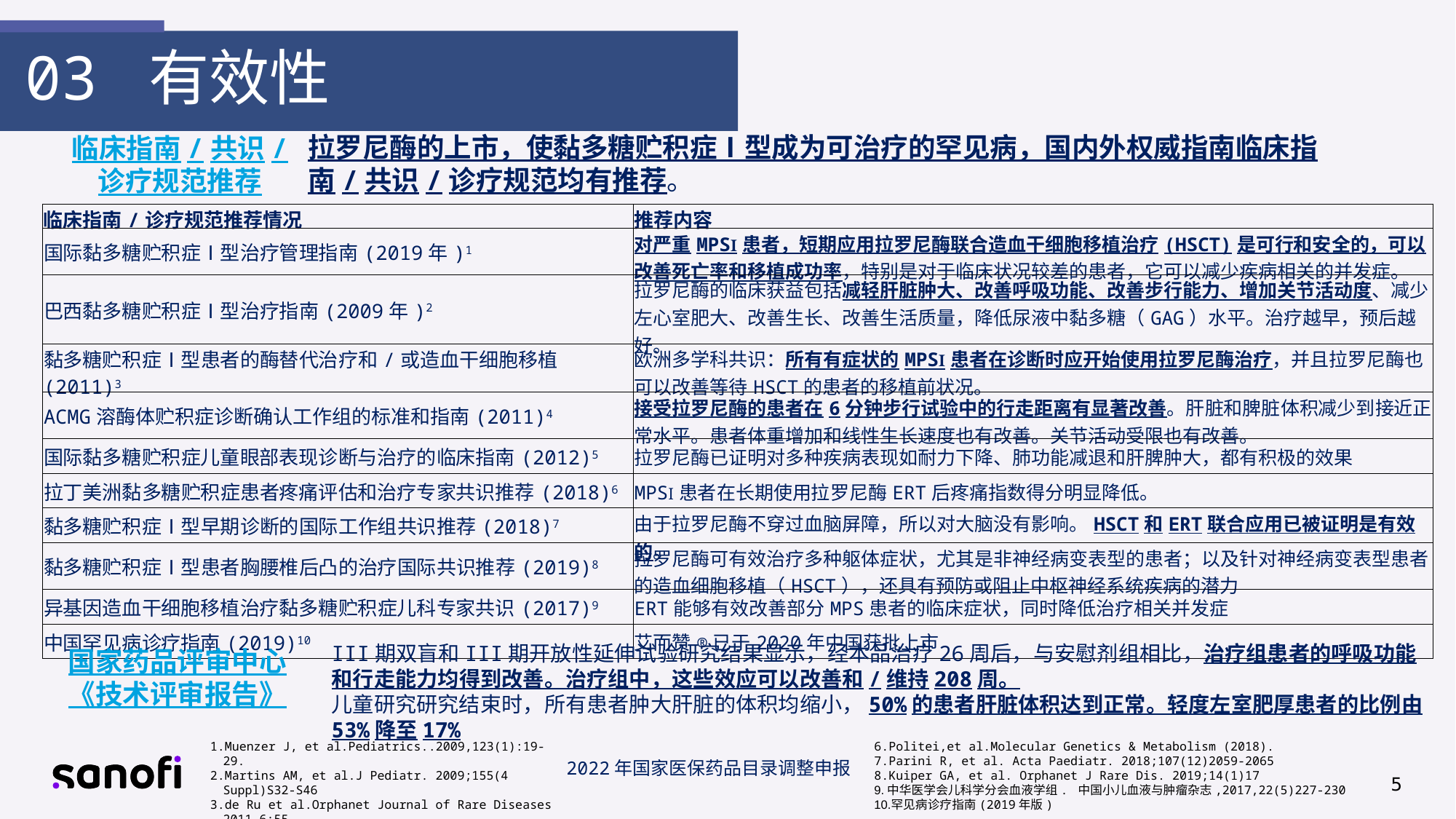

03 有效性
拉罗尼酶的上市，使黏多糖贮积症Ⅰ型成为可治疗的罕见病，国内外权威指南临床指南/共识/诊疗规范均有推荐。
临床指南/共识/
诊疗规范推荐
| 临床指南/诊疗规范推荐情况 | 推荐内容 |
| --- | --- |
| 国际黏多糖贮积症Ⅰ型治疗管理指南(2019年)1 | 对严重MPSⅠ患者，短期应用拉罗尼酶联合造血干细胞移植治疗(HSCT)是可行和安全的，可以改善死亡率和移植成功率，特别是对于临床状况较差的患者，它可以减少疾病相关的并发症。 |
| 巴西黏多糖贮积症Ⅰ型治疗指南(2009年)2 | 拉罗尼酶的临床获益包括减轻肝脏肿大、改善呼吸功能、改善步行能力、增加关节活动度、减少左心室肥大、改善生长、改善生活质量，降低尿液中黏多糖（GAG）水平。治疗越早，预后越好。 |
| 黏多糖贮积症Ⅰ型患者的酶替代治疗和/或造血干细胞移植(2011)3 | 欧洲多学科共识：所有有症状的MPSⅠ患者在诊断时应开始使用拉罗尼酶治疗，并且拉罗尼酶也可以改善等待HSCT的患者的移植前状况。 |
| ACMG溶酶体贮积症诊断确认工作组的标准和指南(2011)4 | 接受拉罗尼酶的患者在6分钟步行试验中的行走距离有显著改善。肝脏和脾脏体积减少到接近正常水平。患者体重增加和线性生长速度也有改善。关节活动受限也有改善。 |
| 国际黏多糖贮积症儿童眼部表现诊断与治疗的临床指南(2012)5 | 拉罗尼酶已证明对多种疾病表现如耐力下降、肺功能减退和肝脾肿大，都有积极的效果 |
| 拉丁美洲黏多糖贮积症患者疼痛评估和治疗专家共识推荐(2018)6 | MPSⅠ患者在长期使用拉罗尼酶ERT后疼痛指数得分明显降低。 |
| 黏多糖贮积症Ⅰ型早期诊断的国际工作组共识推荐(2018)7 | 由于拉罗尼酶不穿过血脑屏障，所以对大脑没有影响。HSCT和ERT联合应用已被证明是有效的。 |
| 黏多糖贮积症Ⅰ型患者胸腰椎后凸的治疗国际共识推荐(2019)8 | 拉罗尼酶可有效治疗多种躯体症状，尤其是非神经病变表型的患者；以及针对神经病变表型患者的造血细胞移植（HSCT），还具有预防或阻止中枢神经系统疾病的潜力 |
| 异基因造血干细胞移植治疗黏多糖贮积症儿科专家共识(2017)9 | ERT能够有效改善部分MPS患者的临床症状，同时降低治疗相关并发症 |
| 中国罕见病诊疗指南(2019)10 | 艾而赞®已于2020年中国获批上市 |
III期双盲和III期开放性延伸试验研究结果显示，经本品治疗26周后，与安慰剂组相比，治疗组患者的呼吸功能和行走能力均得到改善。治疗组中，这些效应可以改善和/维持208周。
儿童研究研究结束时，所有患者肿大肝脏的体积均缩小，50%的患者肝脏体积达到正常。轻度左室肥厚患者的比例由53%降至17%
国家药品评审中心
《技术评审报告》
Muenzer J, et al.Pediatrics..2009,123(1):19-29.
Martins AM, et al.J Pediatr. 2009;155(4 Suppl)S32-S46
de Ru et al.Orphanet Journal of Rare Diseases 2011,6:55
Wang RY,et al.Genet Med Volume 13,Number 5,May 2011
Fahnehjelm KT, et al.Acta Ophthalmol. 2012: 90: 595–602
Politei,et al.Molecular Genetics & Metabolism (2018).
Parini R, et al. Acta Paediatr. 2018;107(12)2059-2065
Kuiper GA, et al. Orphanet J Rare Dis. 2019;14(1)17
中华医学会儿科学分会血液学组. 中国小儿血液与肿瘤杂志,2017,22(5)227-230
罕见病诊疗指南(2019年版)
5